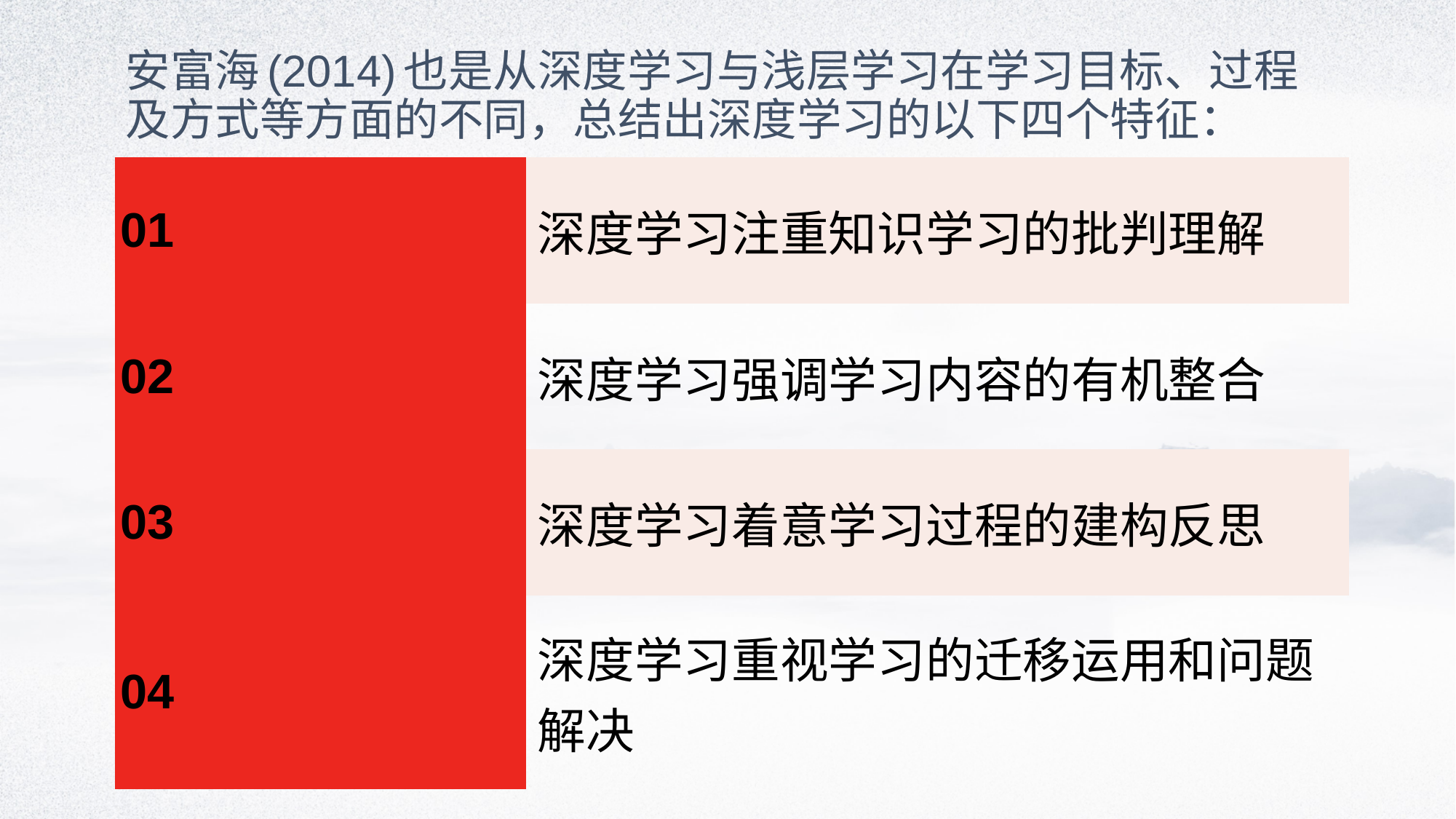

安富海(2014)也是从深度学习与浅层学习在学习目标、过程及方式等方面的不同，总结出深度学习的以下四个特征：
| 01 | 深度学习注重知识学习的批判理解 |
| --- | --- |
| 02 | 深度学习强调学习内容的有机整合 |
| 03 | 深度学习着意学习过程的建构反思 |
| 04 | 深度学习重视学习的迁移运用和问题解决 |